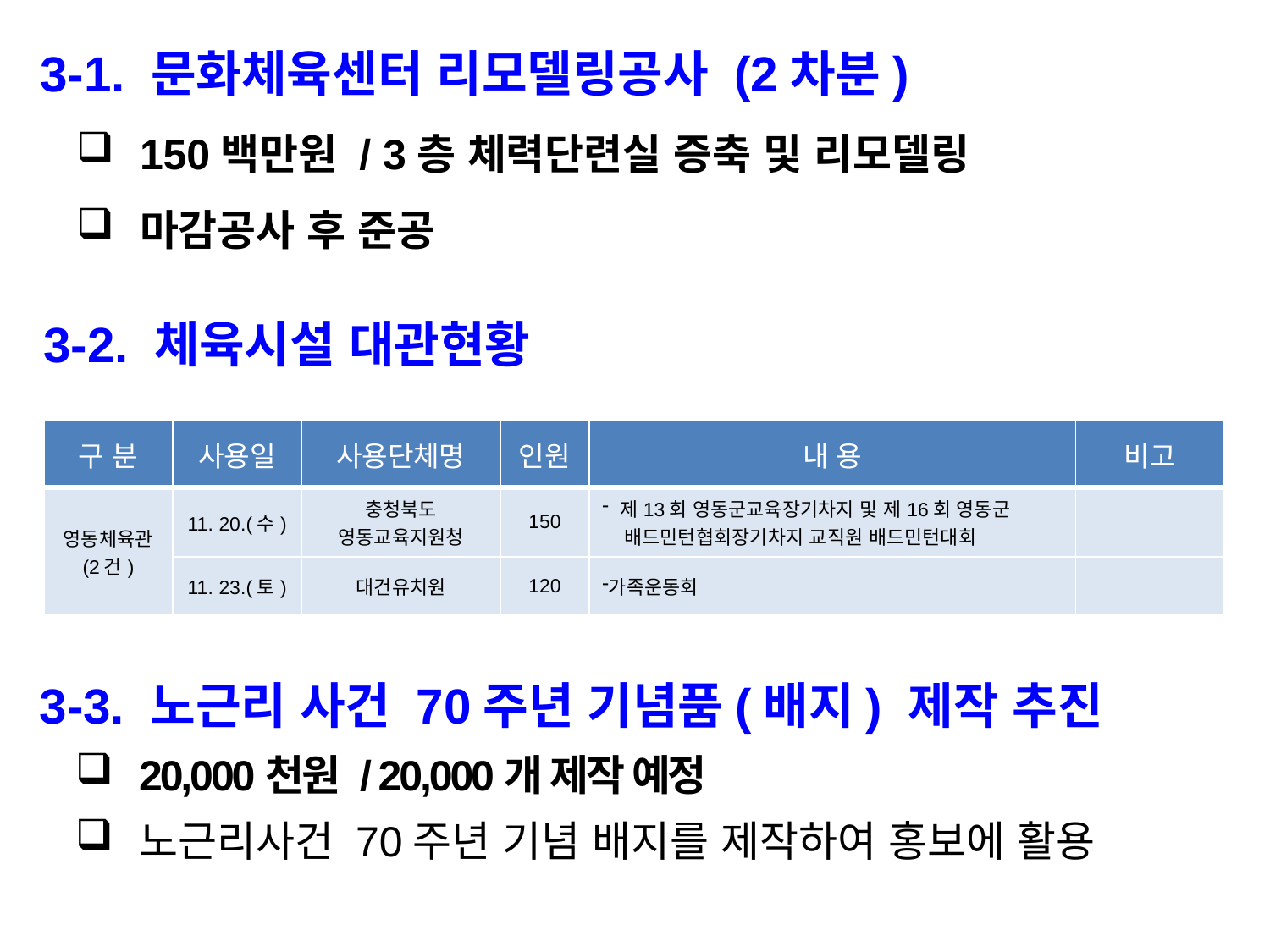

3-1. 문화체육센터 리모델링공사 (2차분)
150백만원 / 3층 체력단련실 증축 및 리모델링
마감공사 후 준공

  3-2. 체육시설 대관현황
| 구 분 | 사용일 | 사용단체명 | 인원 | 내 용 | 비고 |
| --- | --- | --- | --- | --- | --- |
| 영동체육관 (2건) | 11. 20.(수) | 충청북도 영동교육지원청 | 150 | 제13회 영동군교육장기차지 및 제16회 영동군 배드민턴협회장기차지 교직원 배드민턴대회 |  |
|  | 11. 23.(토) | 대건유치원 | 120 | 가족운동회 |  |
  3-3. 노근리 사건 70주년 기념품(배지) 제작 추진
20,000천원 / 20,000개 제작 예정
노근리사건 70주년 기념 배지를 제작하여 홍보에 활용